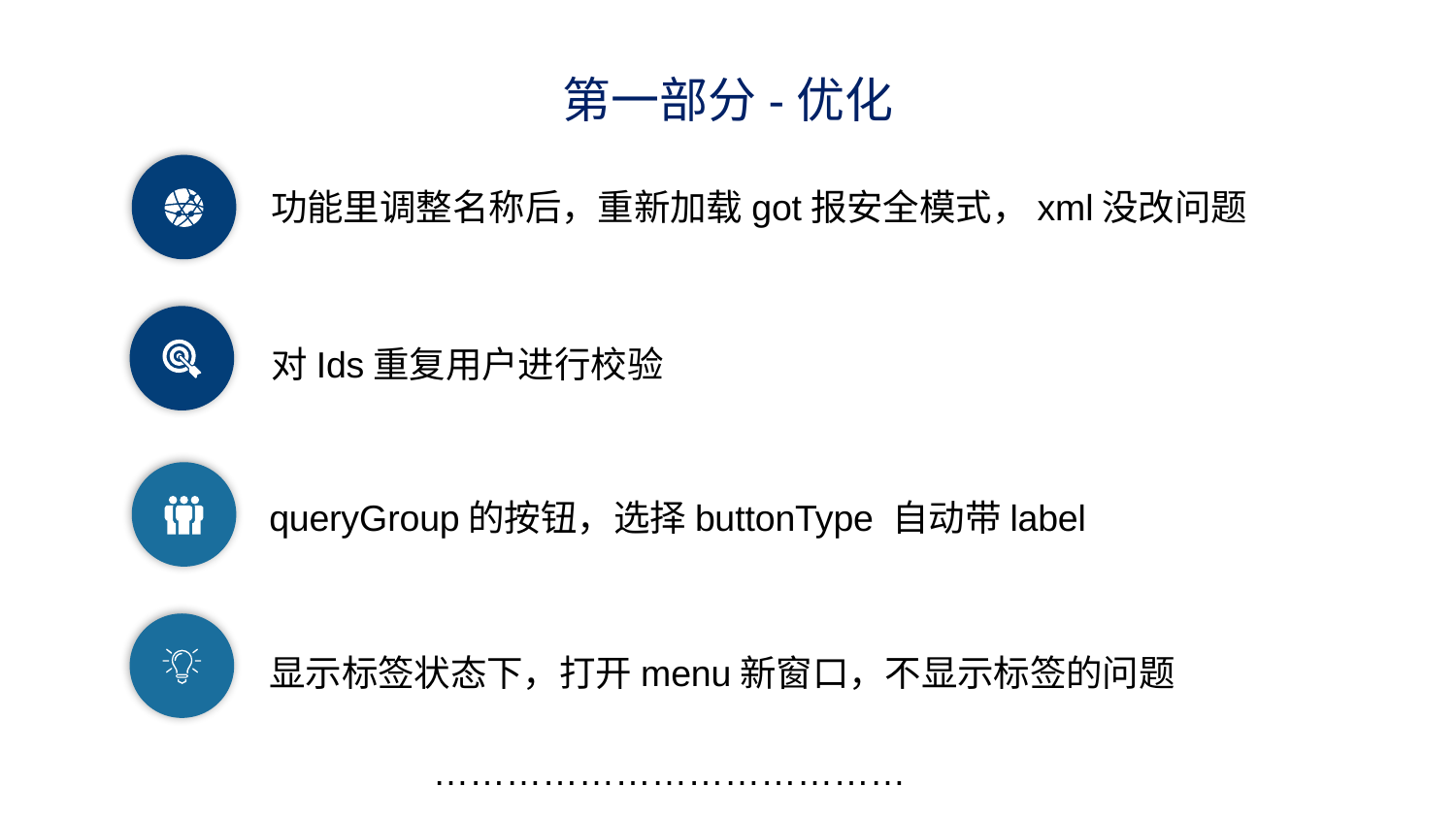

第一部分-优化

功能里调整名称后，重新加载got报安全模式，xml没改问题

对Ids重复用户进行校验

queryGroup的按钮，选择buttonType 自动带label

显示标签状态下，打开menu新窗口，不显示标签的问题

…………………………………………